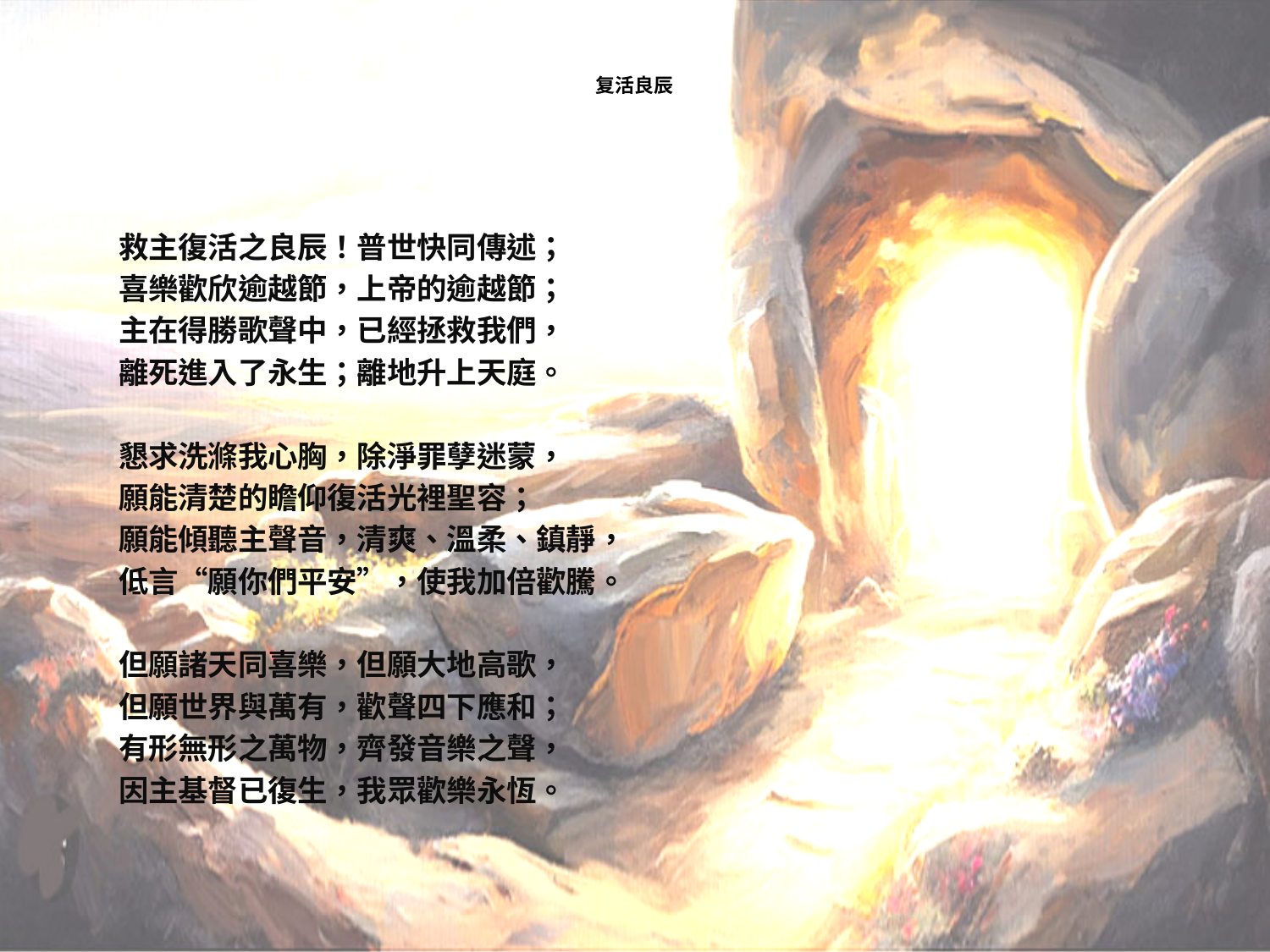

# 复活良辰
救主復活之良辰！普世快同傳述；
喜樂歡欣逾越節，上帝的逾越節；
主在得勝歌聲中，已經拯救我們，
離死進入了永生；離地升上天庭。

懇求洗滌我心胸，除淨罪孽迷蒙，
願能清楚的瞻仰復活光裡聖容；
願能傾聽主聲音，清爽、溫柔、鎮靜，
低言“願你們平安”，使我加倍歡騰。

但願諸天同喜樂，但願大地高歌，
但願世界與萬有，歡聲四下應和；
有形無形之萬物，齊發音樂之聲，
因主基督已復生，我眾歡樂永恆。